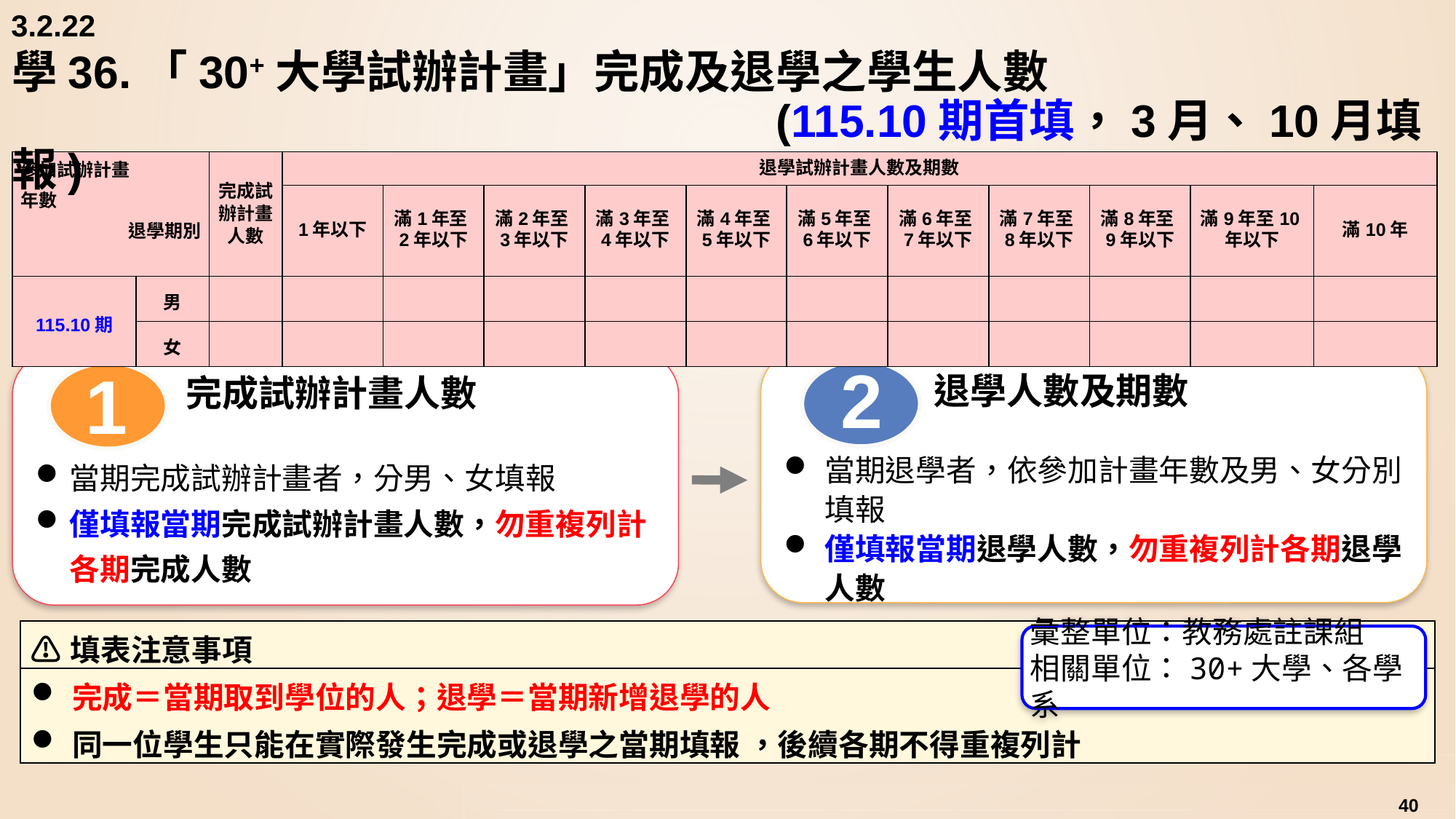

3.2.22
# 學36.「30+大學試辦計畫」完成及退學之學生人數 (115.10期首填，3月、10月填報)
| 參加試辦計畫 年數 退學期別 |  | 完成試辦計畫人數 | 退學試辦計畫人數及期數 |  |  |  |  |  |  |  |  |  |  |
| --- | --- | --- | --- | --- | --- | --- | --- | --- | --- | --- | --- | --- | --- |
|  |  |  | 1年以下 | 滿1年至2年以下 | 滿2年至3年以下 | 滿3年至4年以下 | 滿4年至5年以下 | 滿5年至6年以下 | 滿6年至7年以下 | 滿7年至8年以下 | 滿8年至9年以下 | 滿9年至10年以下 | 滿10年 |
| 115.10期 | 男 |  |  |  |  |  |  |  |  |  |  |  |  |
|  | 女 |  |  |  |  |  |  |  |  |  |  |  |  |
退學人數及期數

當期退學者，依參加計畫年數及男、女分別填報
僅填報當期退學人數，勿重複列計各期退學人數

2
完成試辦計畫人數

當期完成試辦計畫者，分男、女填報
僅填報當期完成試辦計畫人數，勿重複列計各期完成人數

1
| ⚠️填表注意事項 |
| --- |
| 完成＝當期取到學位的人；退學＝當期新增退學的人 |
| 同一位學生只能在實際發生完成或退學之當期填報 ，後續各期不得重複列計 |
彙整單位：教務處註課組
相關單位：30+大學、各學系